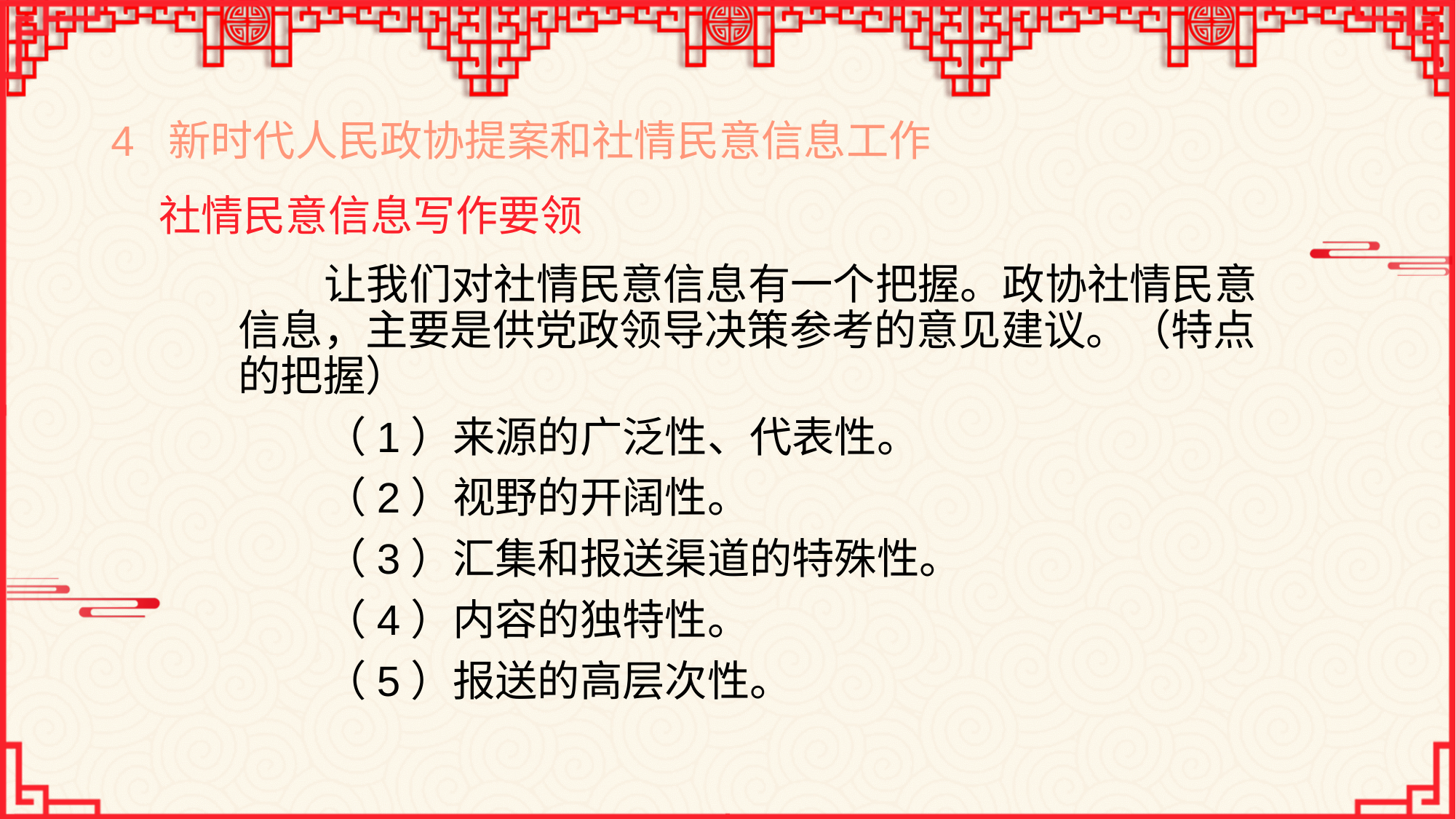

# 4  新时代人民政协提案和社情民意信息工作
社情民意信息写作要领
让我们对社情民意信息有一个把握。政协社情民意信息，主要是供党政领导决策参考的意见建议。（特点的把握）
（1）来源的广泛性、代表性。
（2）视野的开阔性。
（3）汇集和报送渠道的特殊性。
（4）内容的独特性。
（5）报送的高层次性。